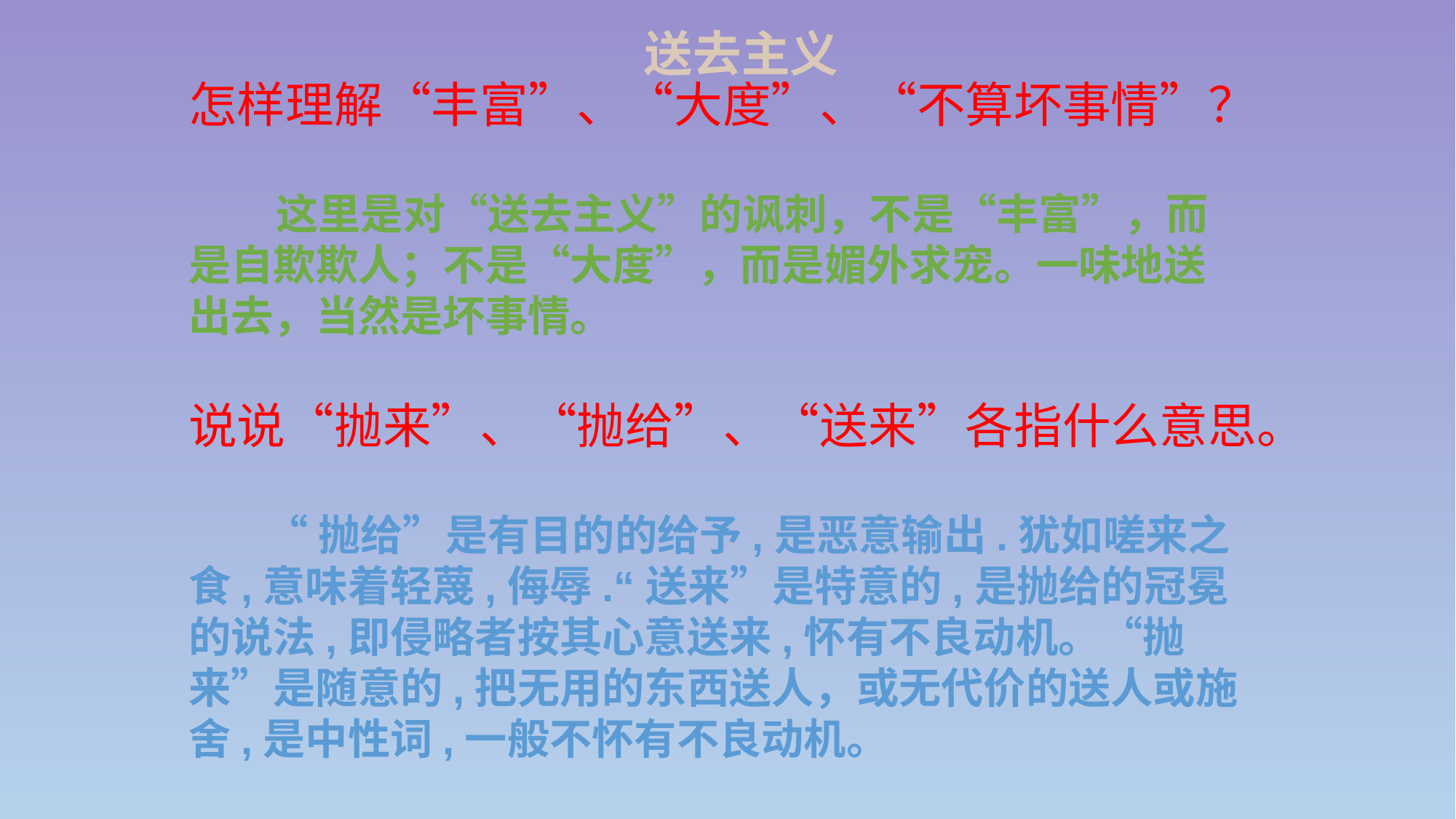

送去主义
怎样理解“丰富”、“大度”、“不算坏事情”？
        这里是对“送去主义”的讽刺，不是“丰富”，而是自欺欺人；不是“大度”，而是媚外求宠。一味地送出去，当然是坏事情。
说说“抛来”、“抛给”、“送来”各指什么意思。
        “抛给”是有目的的给予,是恶意输出.犹如嗟来之食,意味着轻蔑,侮辱.“送来”是特意的,是抛给的冠冕的说法,即侵略者按其心意送来,怀有不良动机。“抛来”是随意的,把无用的东西送人，或无代价的送人或施舍,是中性词,一般不怀有不良动机。